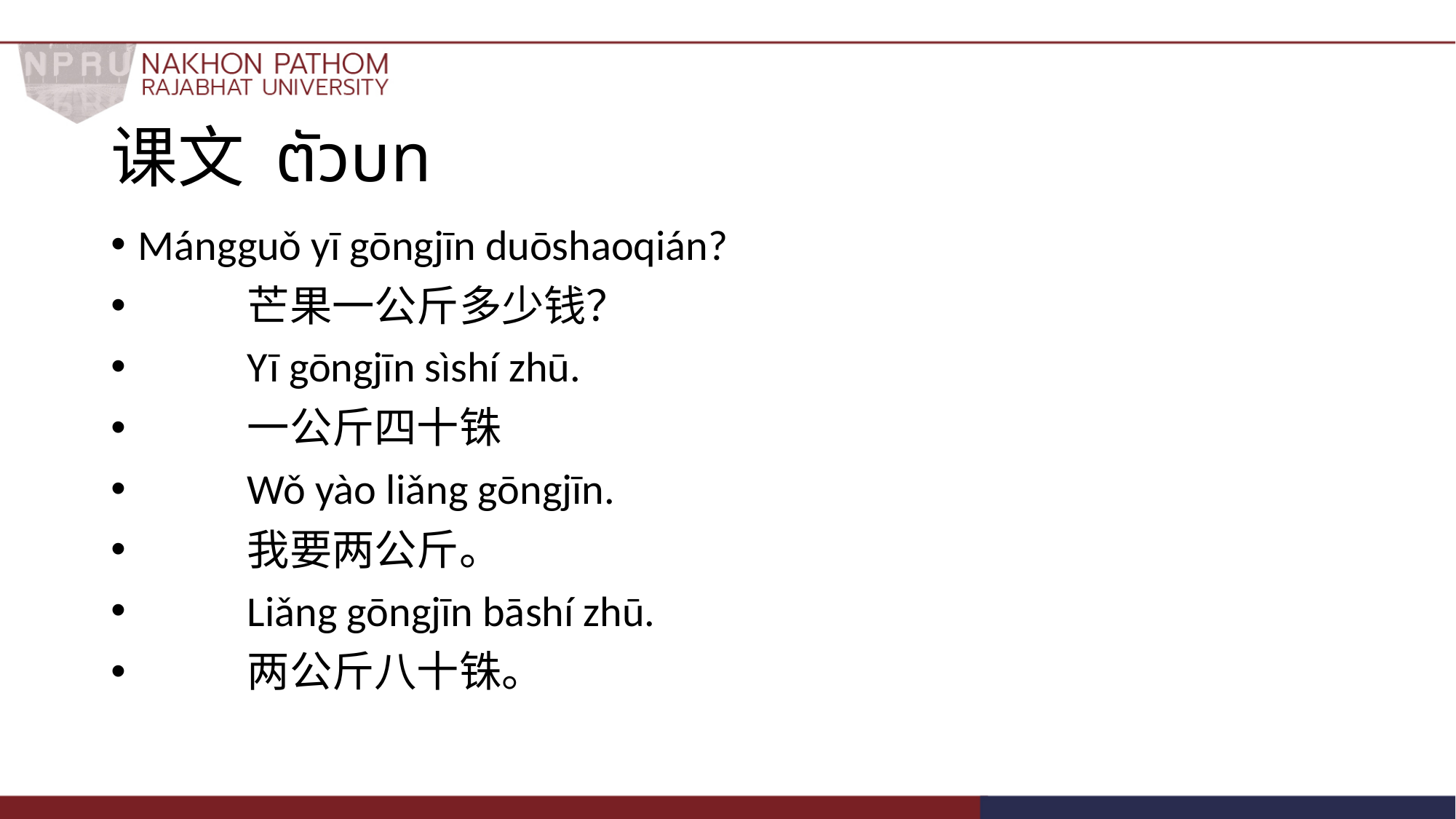

# 课文 ตัวบท
Mángguǒ yī gōngjīn duōshaoqián?
	芒果一公斤多少钱？
	Yī gōngjīn sìshí zhū.
	一公斤四十铢
	Wǒ yào liǎng gōngjīn.
	我要两公斤。
	Liǎng gōngjīn bāshí zhū.
	两公斤八十铢。